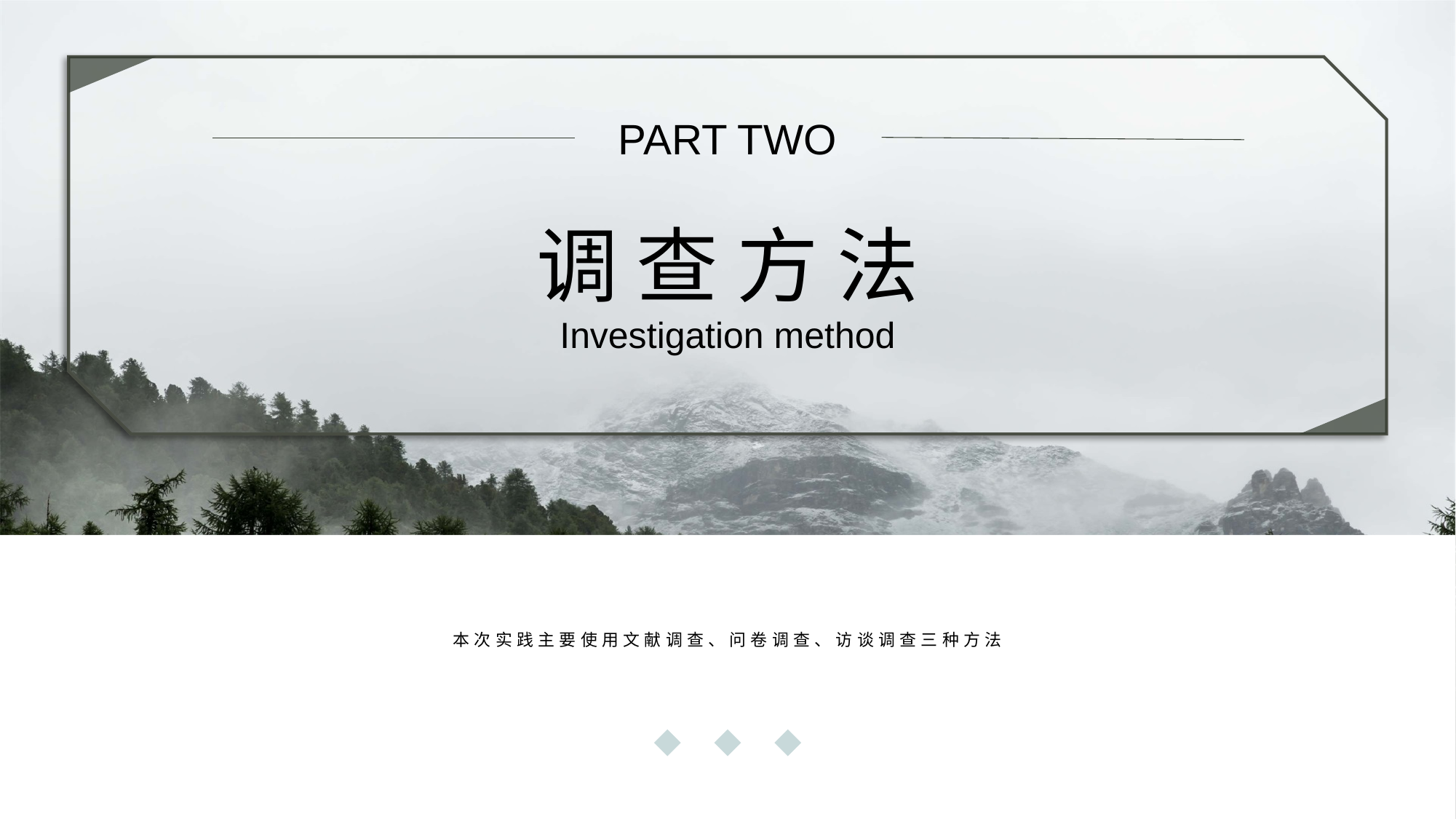

PART TWO
调 查 方 法
Investigation method

本次实践主要使用文献调查、问卷调查、访谈调查三种方法